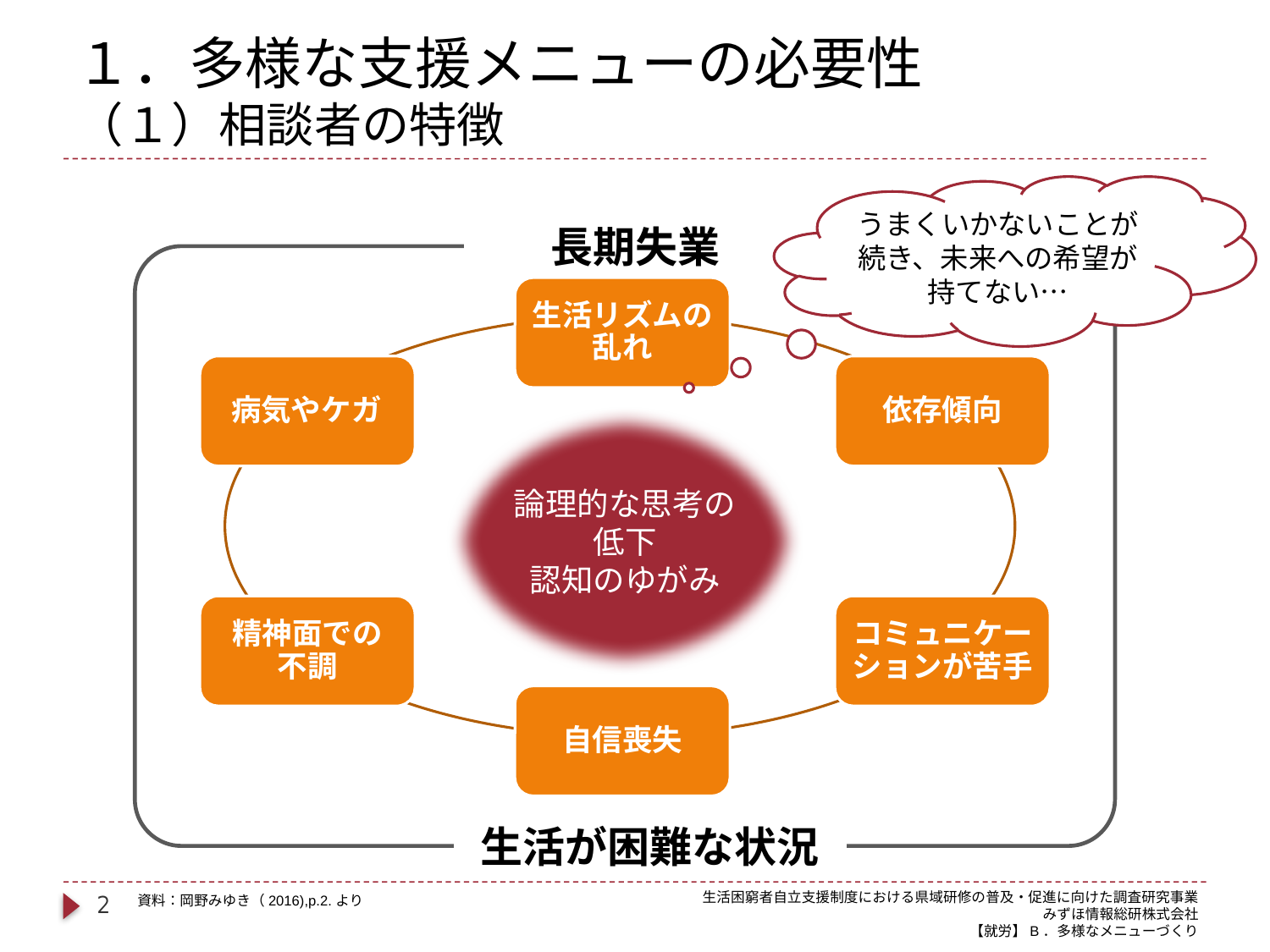

# １．多様な支援メニューの必要性 （１）相談者の特徴
うまくいかないことが続き、未来への希望が持てない…
長期失業

生活リズムの乱れ

病気やケガ

依存傾向
論理的な思考の低下
認知のゆがみ

精神面での
不調

コミュニケーションが苦手

自信喪失
生活が困難な状況
2
生活困窮者自立支援制度における県域研修の普及・促進に向けた調査研究事業
みずほ情報総研株式会社
【就労】B．多様なメニューづくり
資料：岡野みゆき（2016),p.2.より